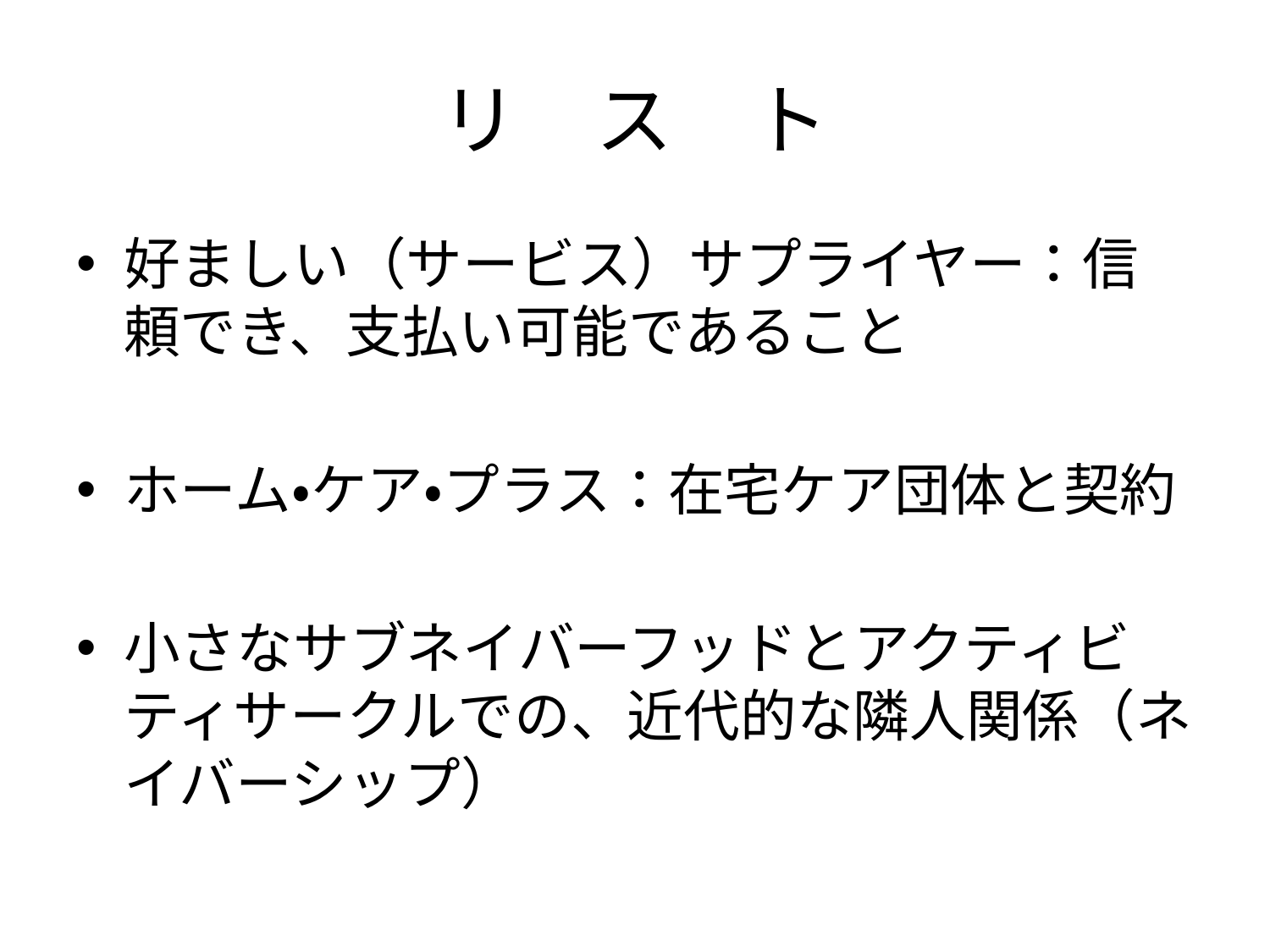

# リ　ス　ト
好ましい（サービス）サプライヤー：信頼でき、支払い可能であること

ホーム・ケア・プラス：在宅ケア団体と契約

小さなサブネイバーフッドとアクティビティサークルでの、近代的な隣人関係（ネイバーシップ）